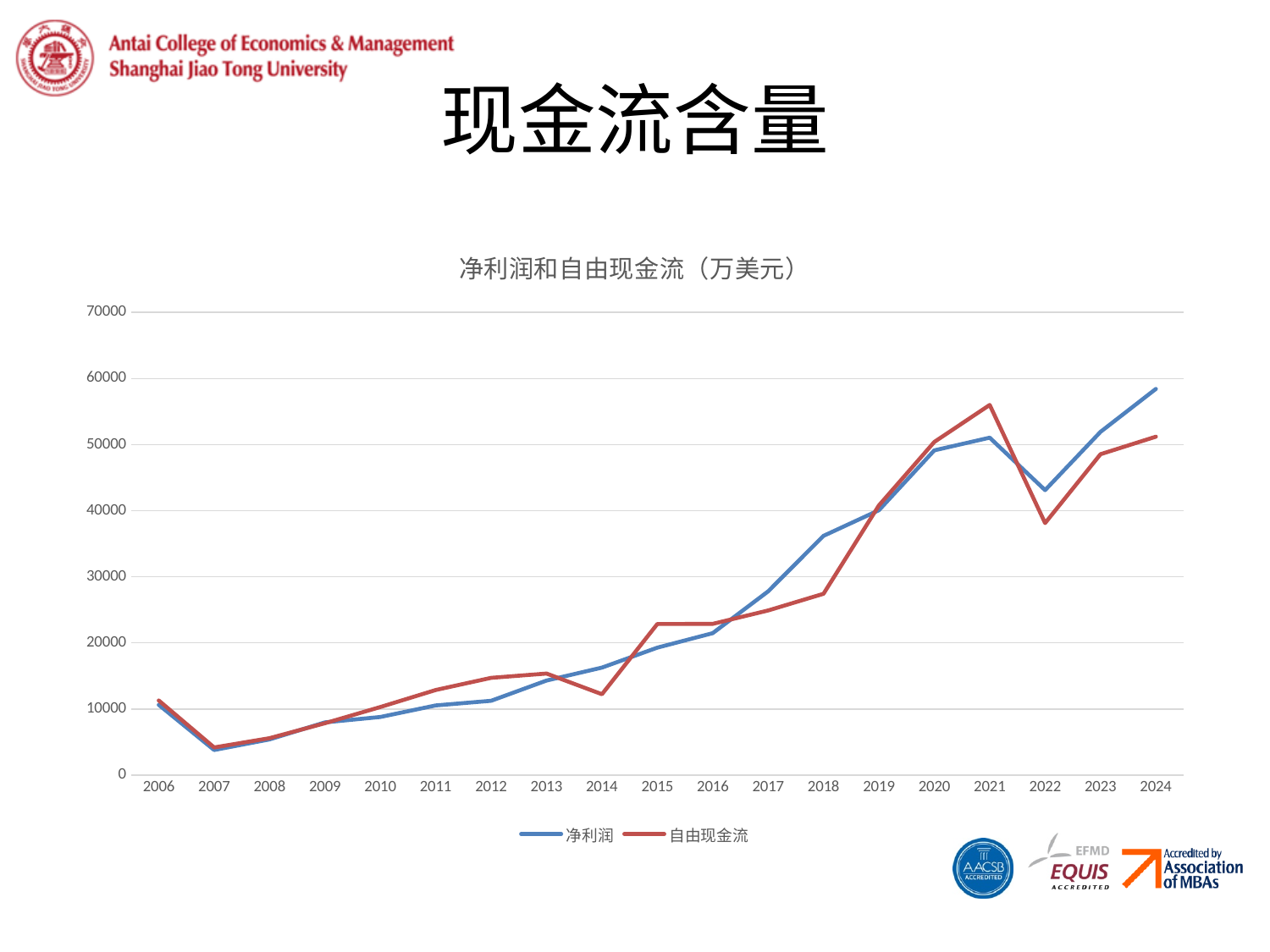

# 现金流含量

### Chart: 净利润和自由现金流（万美元）

| Category | 净利润 | 自由现金流 |
|---|---|---|
| 2006 | 10623.0 | 11280.0 |
| 2007 | 3789.0 | 4177.0 |
| 2008 | 5397.0 | 5585.0 |
| 2009 | 7974.0 | 7840.0 |
| 2010 | 8790.0 | 10291.0 |
| 2011 | 10535.0 | 12872.0 |
| 2012 | 11238.0 | 14705.0 |
| 2013 | 14299.0 | 15360.0 |
| 2014 | 16257.0 | 12225.0 |
| 2015 | 19278.0 | 22851.0 |
| 2016 | 21468.0 | 22871.0 |
| 2017 | 27790.0 | 24903.0 |
| 2018 | 36196.0 | 27428.0 |
| 2019 | 40070.0 | 40796.0 |
| 2020 | 49129.0 | 50402.0 |
| 2021 | 51047.0 | 56004.0 |
| 2022 | 43110.0 | 38127.0 |
| 2023 | 51926.0 | 48546.0 |
| 2024 | 58432.0 | 51201.0 |